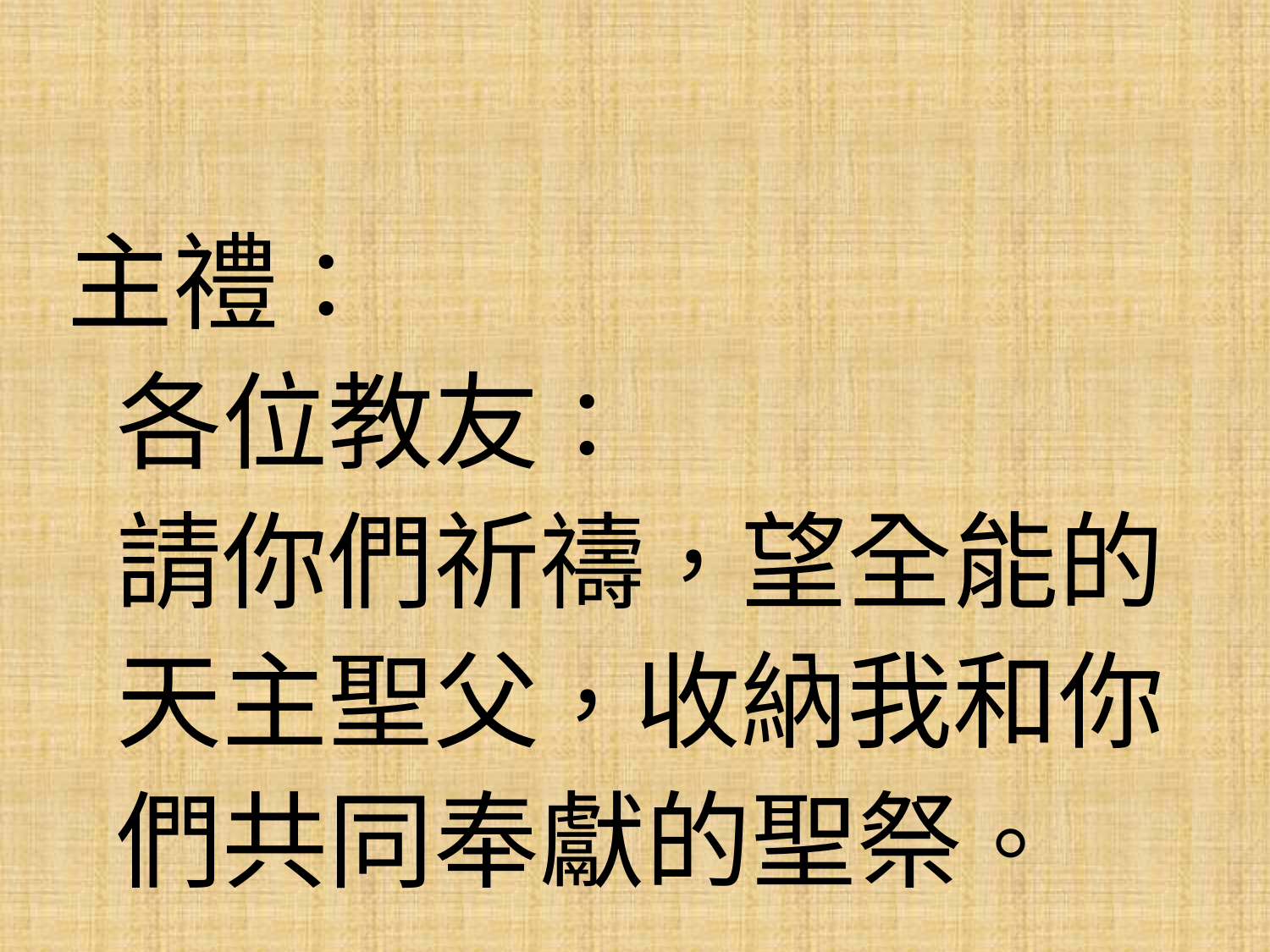

主禮：
 各位教友：
 請你們祈禱，望全能的
 天主聖父，收納我和你
 們共同奉獻的聖祭。